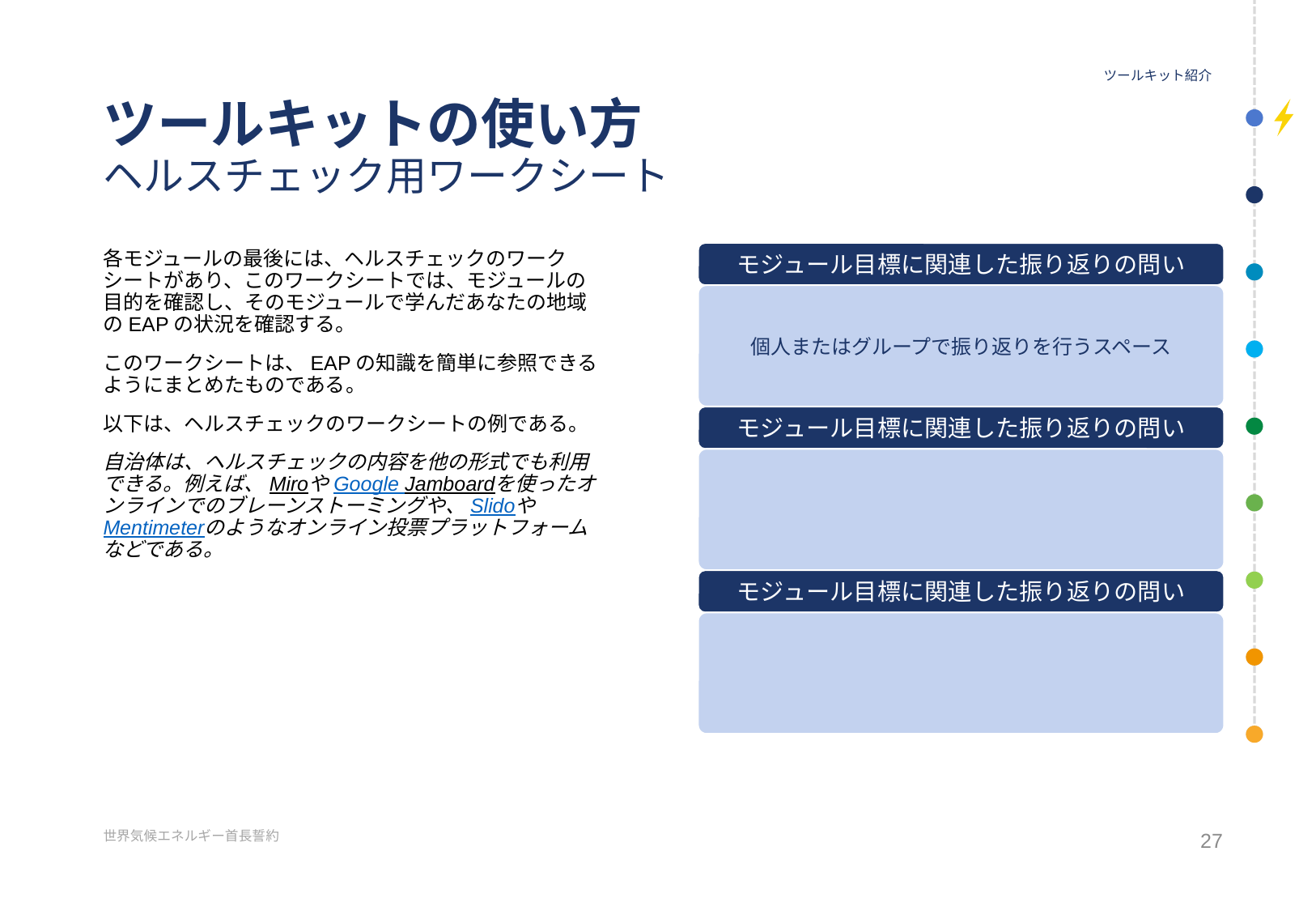

ツールキット紹介
# ツールキットの使い方 ヘルスチェック用ワークシート

各モジュールの最後には、ヘルスチェックのワークシートがあり、このワークシートでは、モジュールの目的を確認し、そのモジュールで学んだあなたの地域のEAPの状況を確認する。
このワークシートは、EAPの知識を簡単に参照できるようにまとめたものである。
以下は、ヘルスチェックのワークシートの例である。
自治体は、ヘルスチェックの内容を他の形式でも利用できる。例えば、MiroやGoogle Jamboardを使ったオンラインでのブレーンストーミングや、SlidoやMentimeterのようなオンライン投票プラットフォームなどである。
モジュール目標に関連した振り返りの問い

個人またはグループで振り返りを行うスペース

モジュール目標に関連した振り返りの問い

モジュール目標に関連した振り返りの問い

27